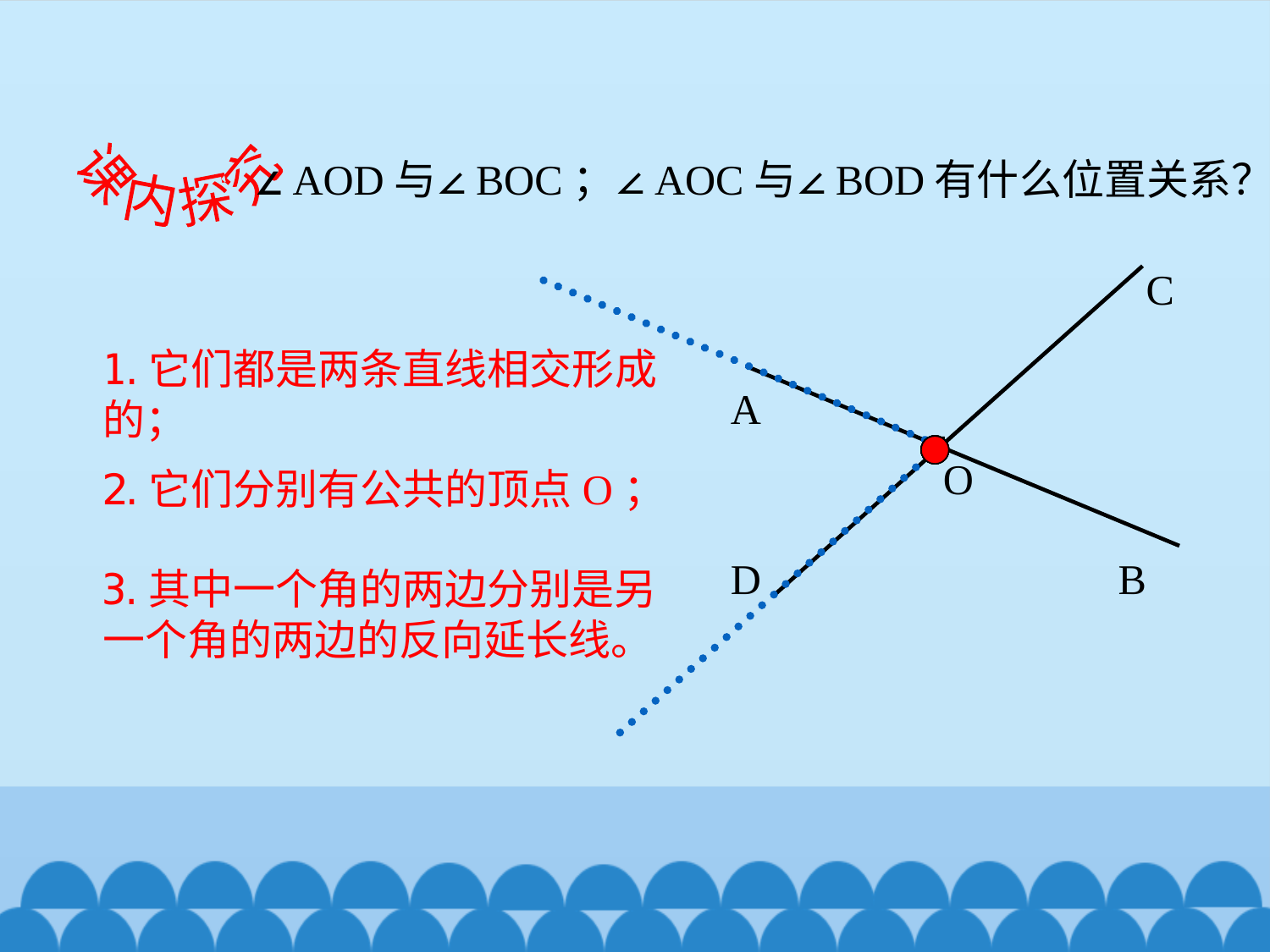

课内探究
∠ AOD与∠BOC；∠AOC与∠BOD有什么位置关系？
C

1.它们都是两条直线相交形成的；

A
·

O

2.它们分别有公共的顶点O；
D
B
3.其中一个角的两边分别是另一个角的两边的反向延长线。